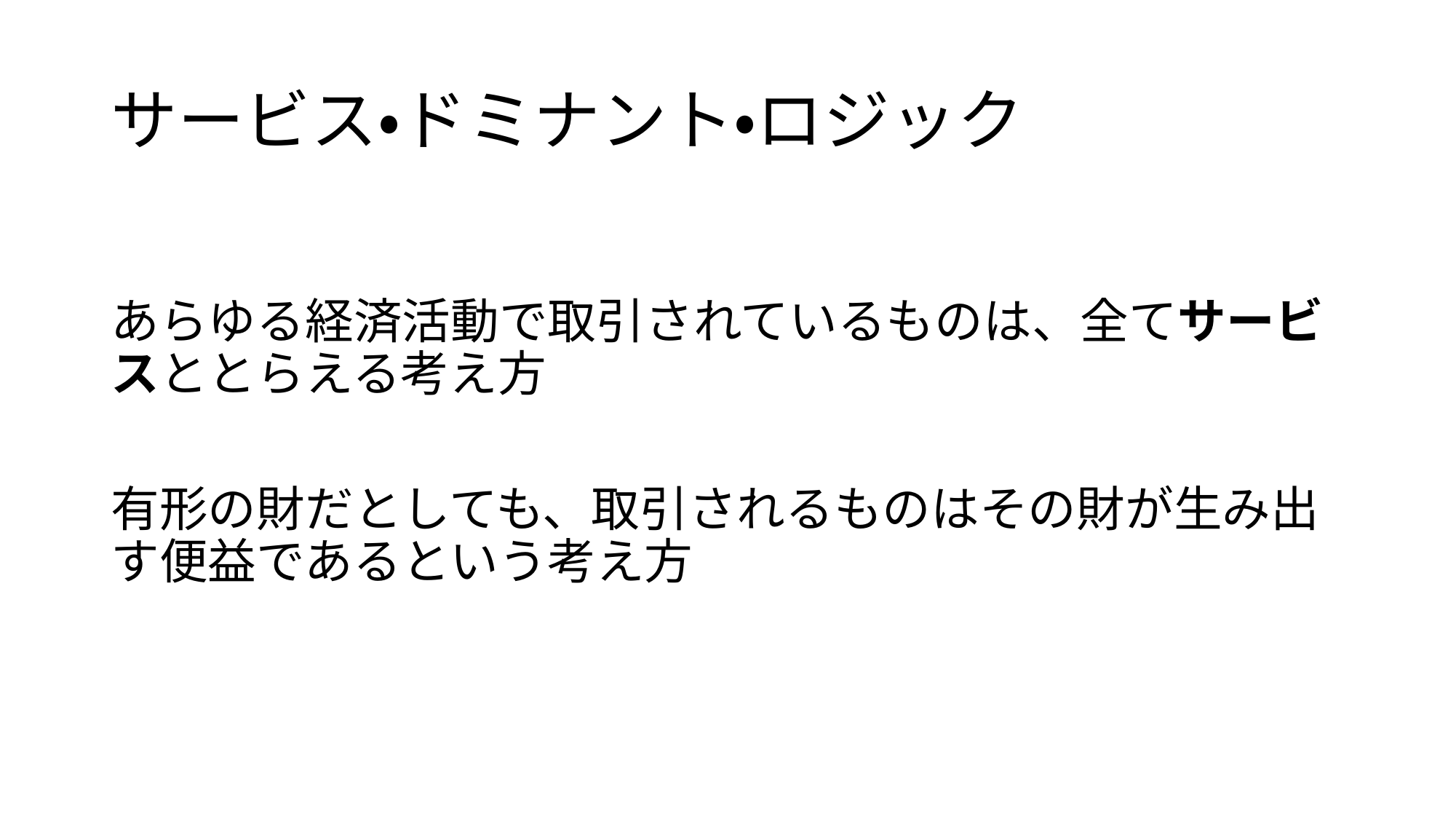

# サービス・ドミナント・ロジック

あらゆる経済活動で取引されているものは、全てサービスととらえる考え方

有形の財だとしても、取引されるものはその財が生み出す便益であるという考え方